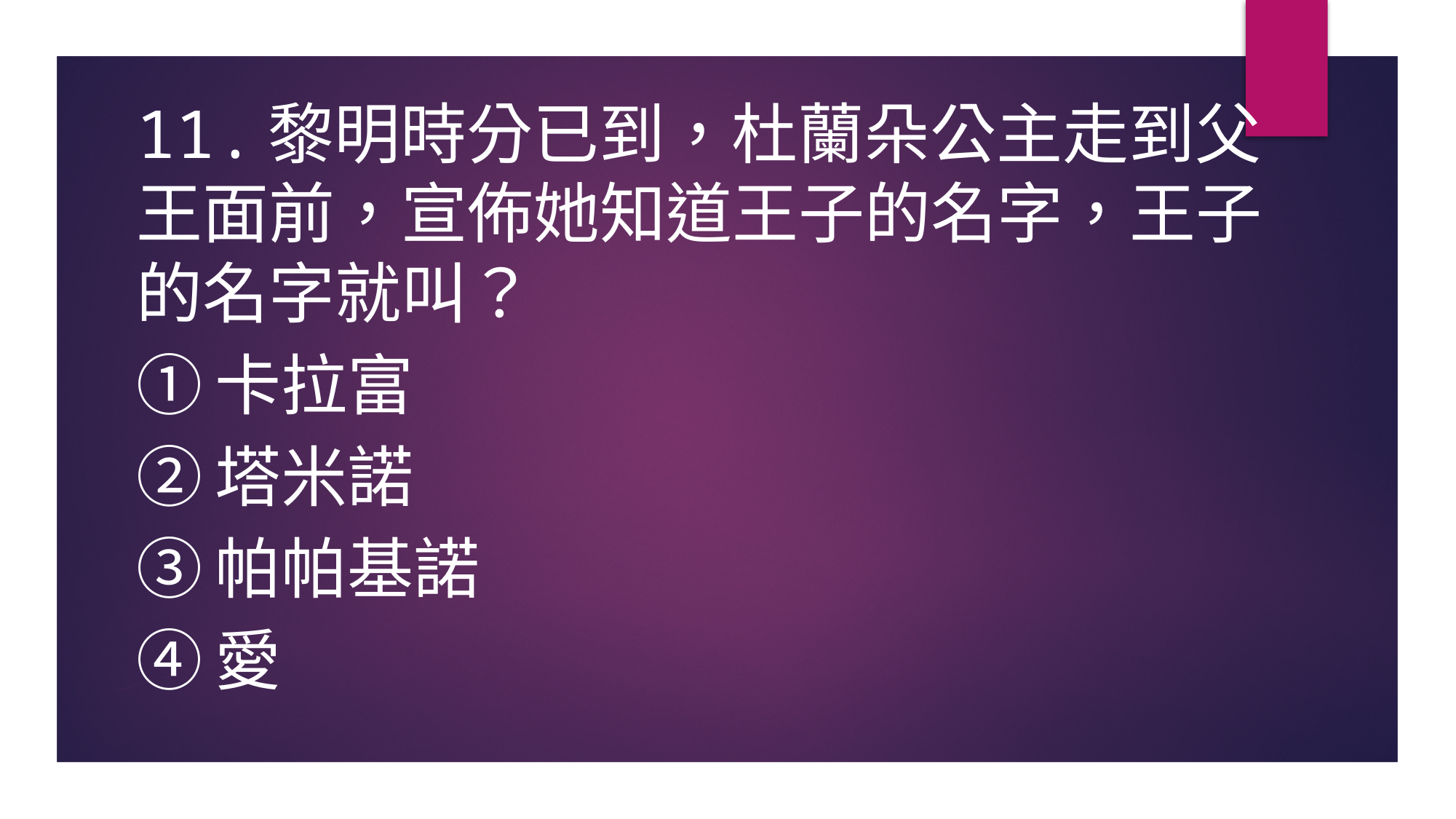

11.黎明時分已到，杜蘭朵公主走到父王面前，宣佈她知道王子的名字，王子的名字就叫？
①卡拉富
②塔米諾
③帕帕基諾
④愛